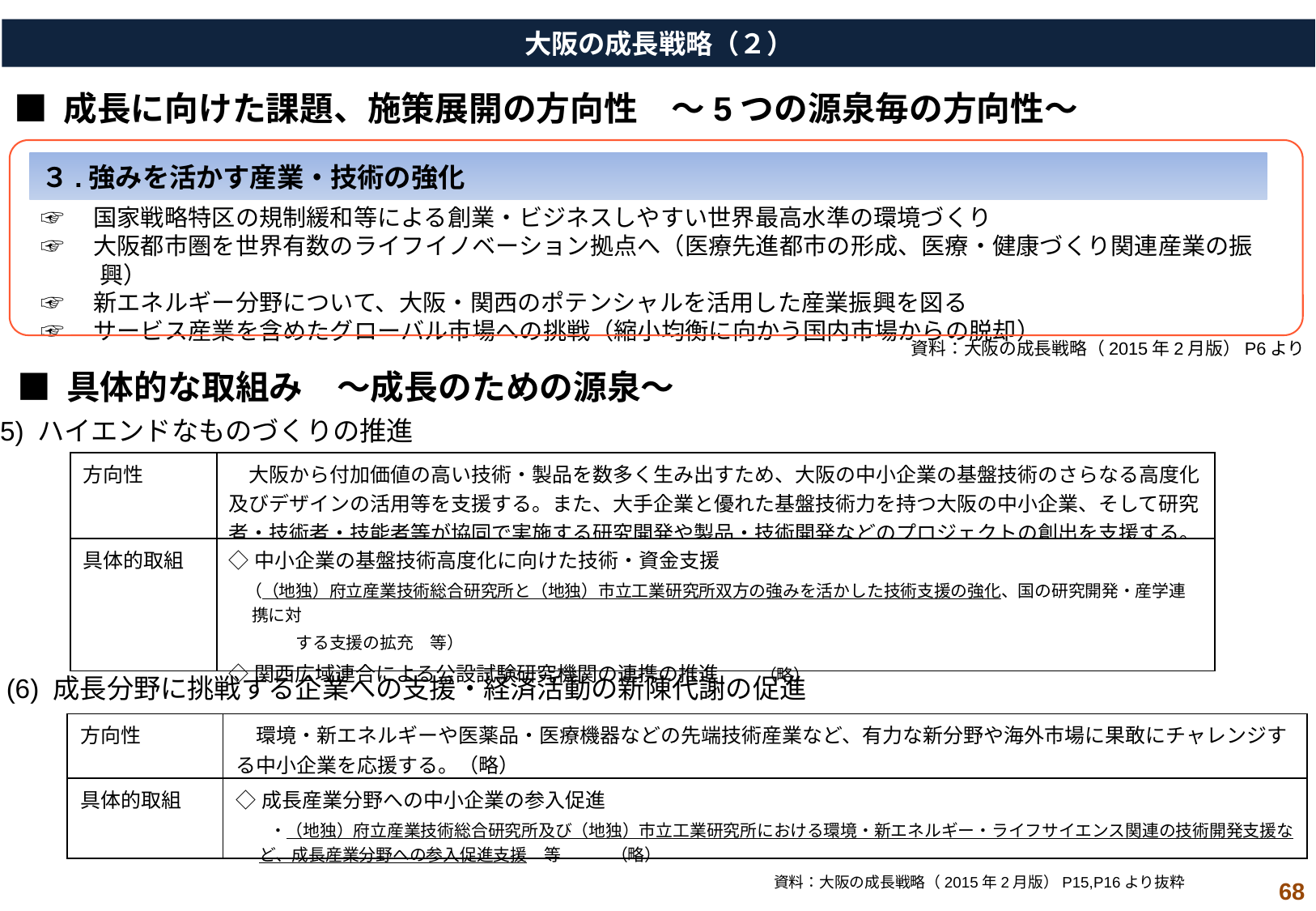

大阪の成長戦略（２）
■ 成長に向けた課題、施策展開の方向性　～5つの源泉毎の方向性～

３.強みを活かす産業・技術の強化
☞　国家戦略特区の規制緩和等による創業・ビジネスしやすい世界最高水準の環境づくり
☞　大阪都市圏を世界有数のライフイノベーション拠点へ（医療先進都市の形成、医療・健康づくり関連産業の振興）
☞　新エネルギー分野について、大阪・関西のポテンシャルを活用した産業振興を図る
☞　サービス産業を含めたグローバル市場への挑戦（縮小均衡に向かう国内市場からの脱却）
資料：大阪の成長戦略（2015年2月版）P6より
■ 具体的な取組み　～成長のための源泉～
(5) ハイエンドなものづくりの推進
| 方向性 | 大阪から付加価値の高い技術・製品を数多く生み出すため、大阪の中小企業の基盤技術のさらなる高度化及びデザインの活用等を支援する。また、大手企業と優れた基盤技術力を持つ大阪の中小企業、そして研究者・技術者・技能者等が協同で実施する研究開発や製品・技術開発などのプロジェクトの創出を支援する。 |
| --- | --- |
| 具体的取組 | ◇中小企業の基盤技術高度化に向けた技術・資金支援 　（（地独）府立産業技術総合研究所と（地独）市立工業研究所双方の強みを活かした技術支援の強化、国の研究開発・産学連携に対 　　　　する支援の拡充　等） ◇関西広域連合による公設試験研究機関の連携の推進　　（略） |
(6) 成長分野に挑戦する企業への支援・経済活動の新陳代謝の促進
| 方向性 | 環境・新エネルギーや医薬品・医療機器などの先端技術産業など、有力な新分野や海外市場に果敢にチャレンジする中小企業を応援する。（略） |
| --- | --- |
| 具体的取組 | ◇成長産業分野への中小企業の参入促進 　　・（地独）府立産業技術総合研究所及び（地独）市立工業研究所における環境・新エネルギー・ライフサイエンス関連の技術開発支援など、成長産業分野への参入促進支援　等　　　（略） |
68
資料：大阪の成長戦略（2015年2月版）P15,P16より抜粋